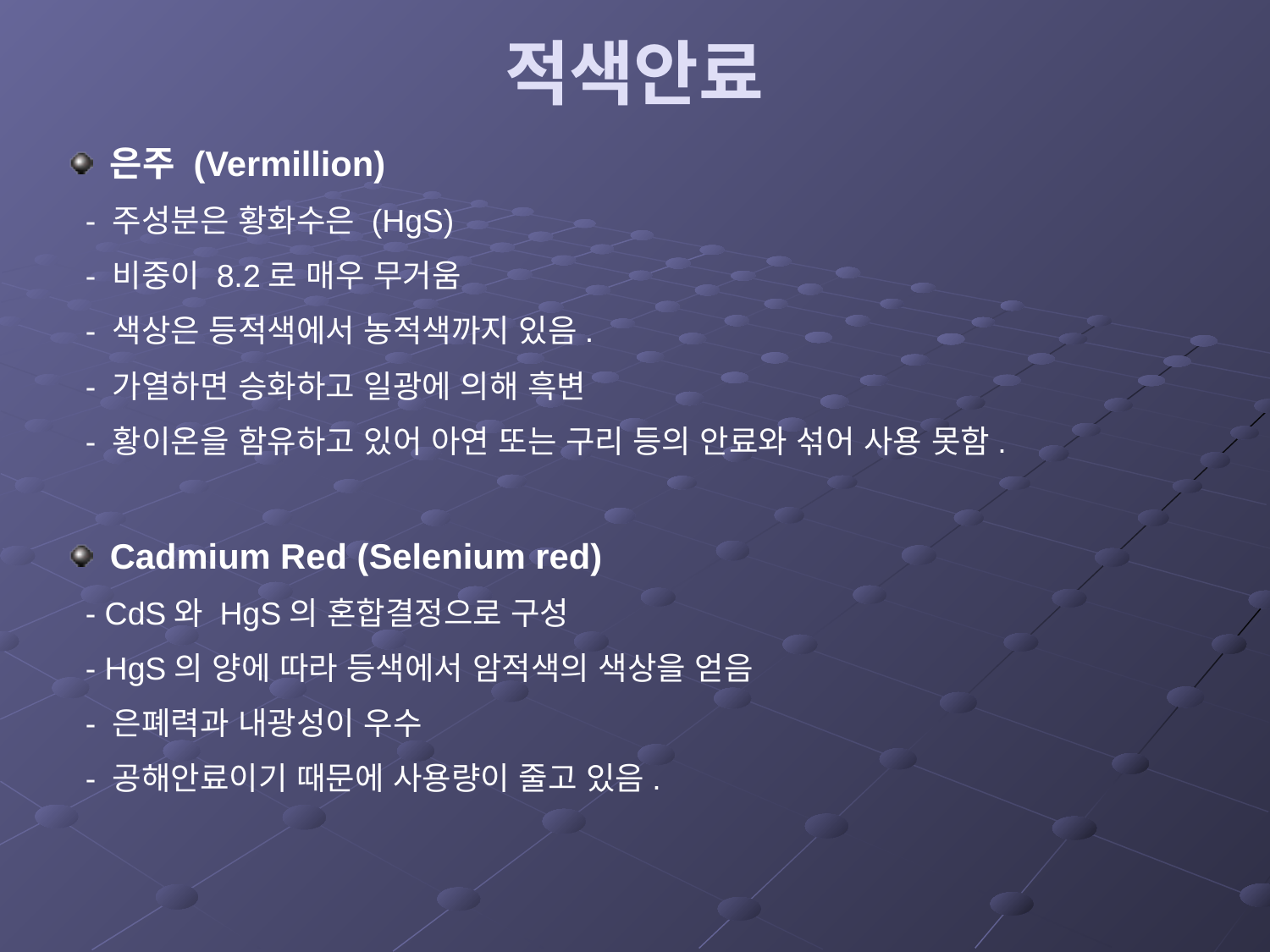

# 적색안료
은주 (Vermillion)
  - 주성분은 황화수은 (HgS)
  - 비중이 8.2로 매우 무거움
  - 색상은 등적색에서 농적색까지 있음.
  - 가열하면 승화하고 일광에 의해 흑변
  - 황이온을 함유하고 있어 아연 또는 구리 등의 안료와 섞어 사용 못함.

Cadmium Red (Selenium red)
  - CdS와 HgS의 혼합결정으로 구성
  - HgS의 양에 따라 등색에서 암적색의 색상을 얻음
  - 은폐력과 내광성이 우수
  - 공해안료이기 때문에 사용량이 줄고 있음.